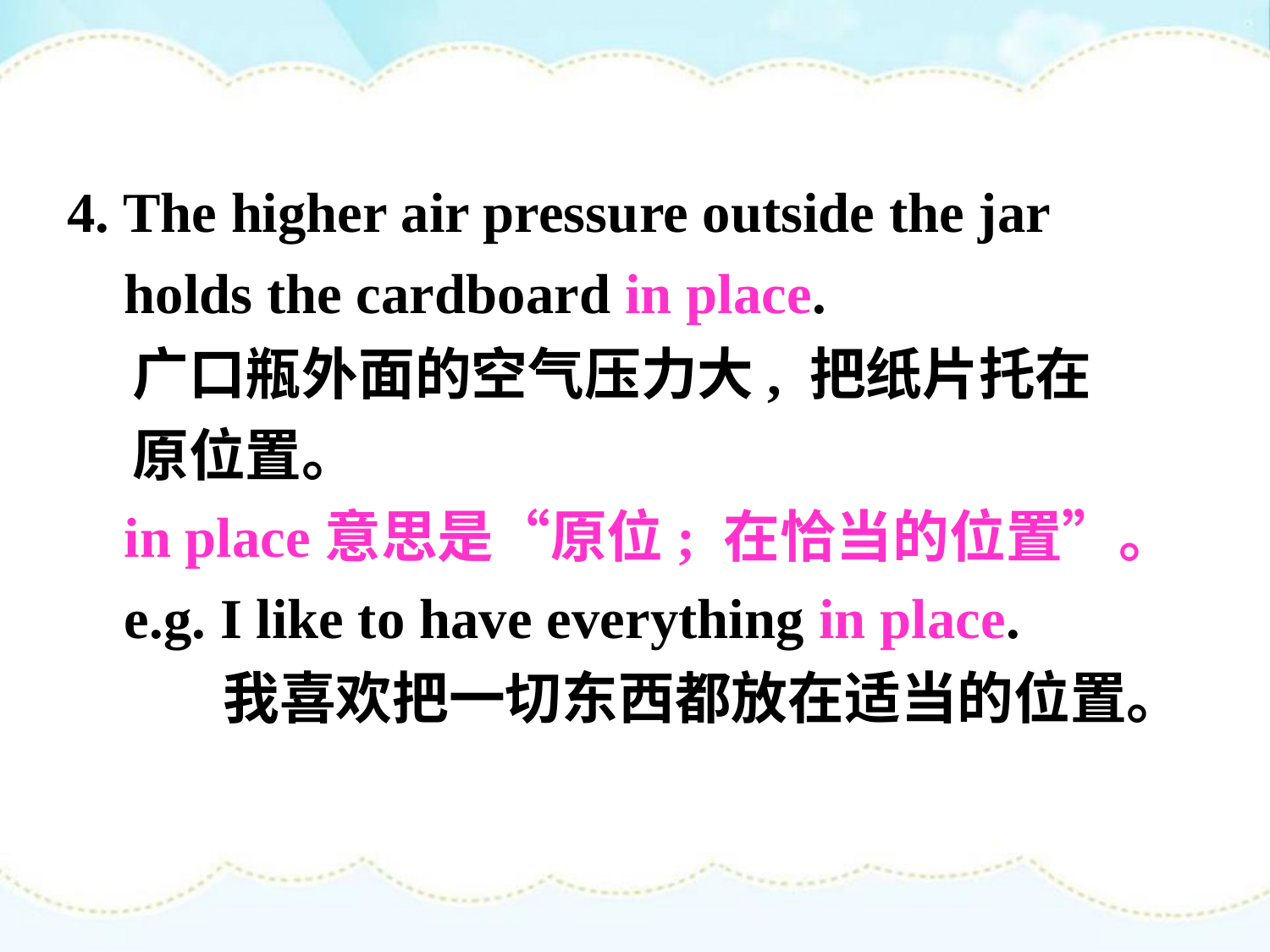

4. The higher air pressure outside the jar
    holds the cardboard in place.
    广口瓶外面的空气压力大, 把纸片托在
    原位置。
    in place意思是“原位; 在恰当的位置”。
    e.g. I like to have everything in place.
           我喜欢把一切东西都放在适当的位置。